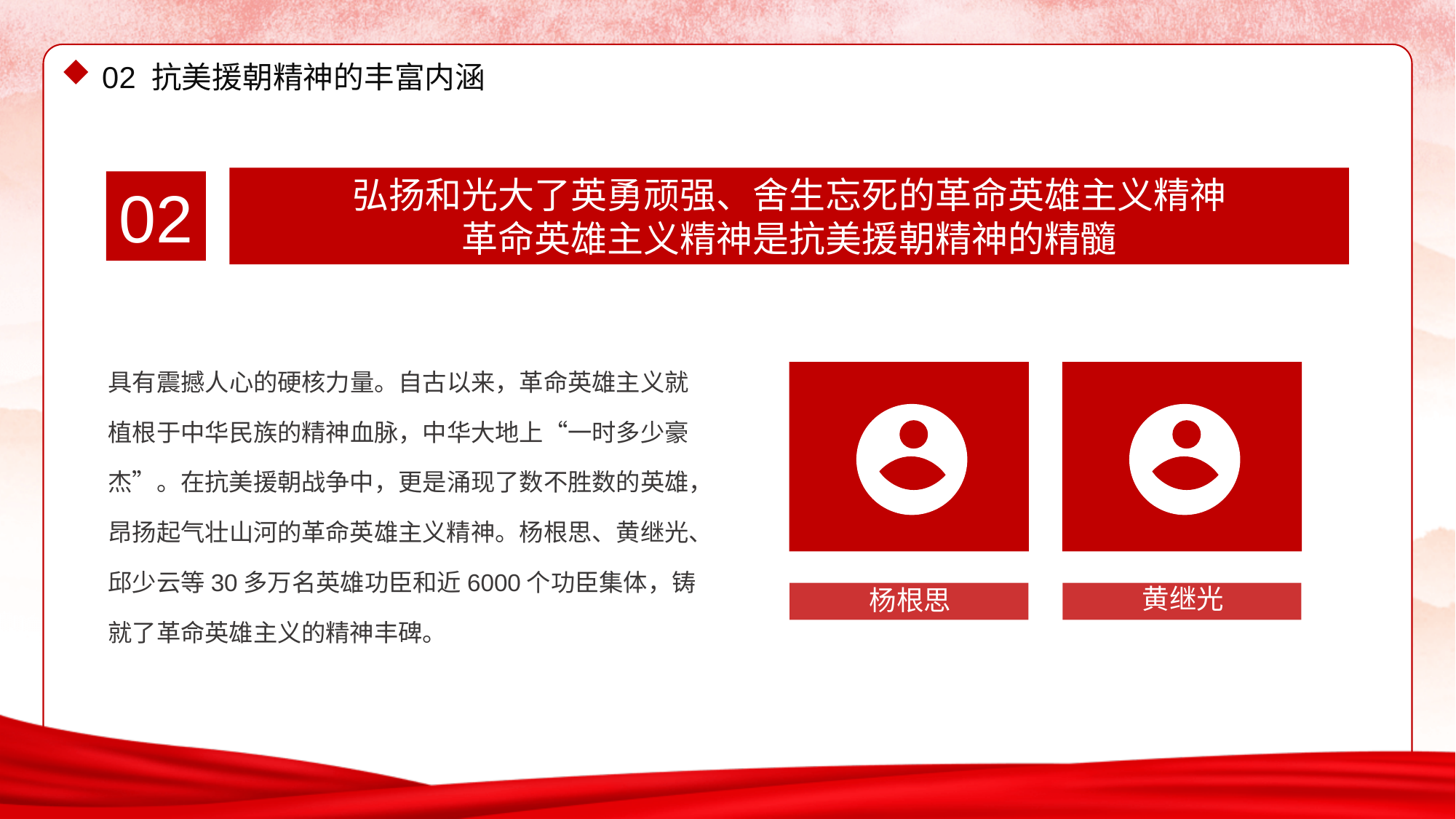

弘扬和光大了英勇顽强、舍生忘死的革命英雄主义精神
革命英雄主义精神是抗美援朝精神的精髓
02
具有震撼人心的硬核力量。自古以来，革命英雄主义就植根于中华民族的精神血脉，中华大地上“一时多少豪杰”。在抗美援朝战争中，更是涌现了数不胜数的英雄，昂扬起气壮山河的革命英雄主义精神。杨根思、黄继光、邱少云等30多万名英雄功臣和近6000个功臣集体，铸就了革命英雄主义的精神丰碑。

黄继光

杨根思